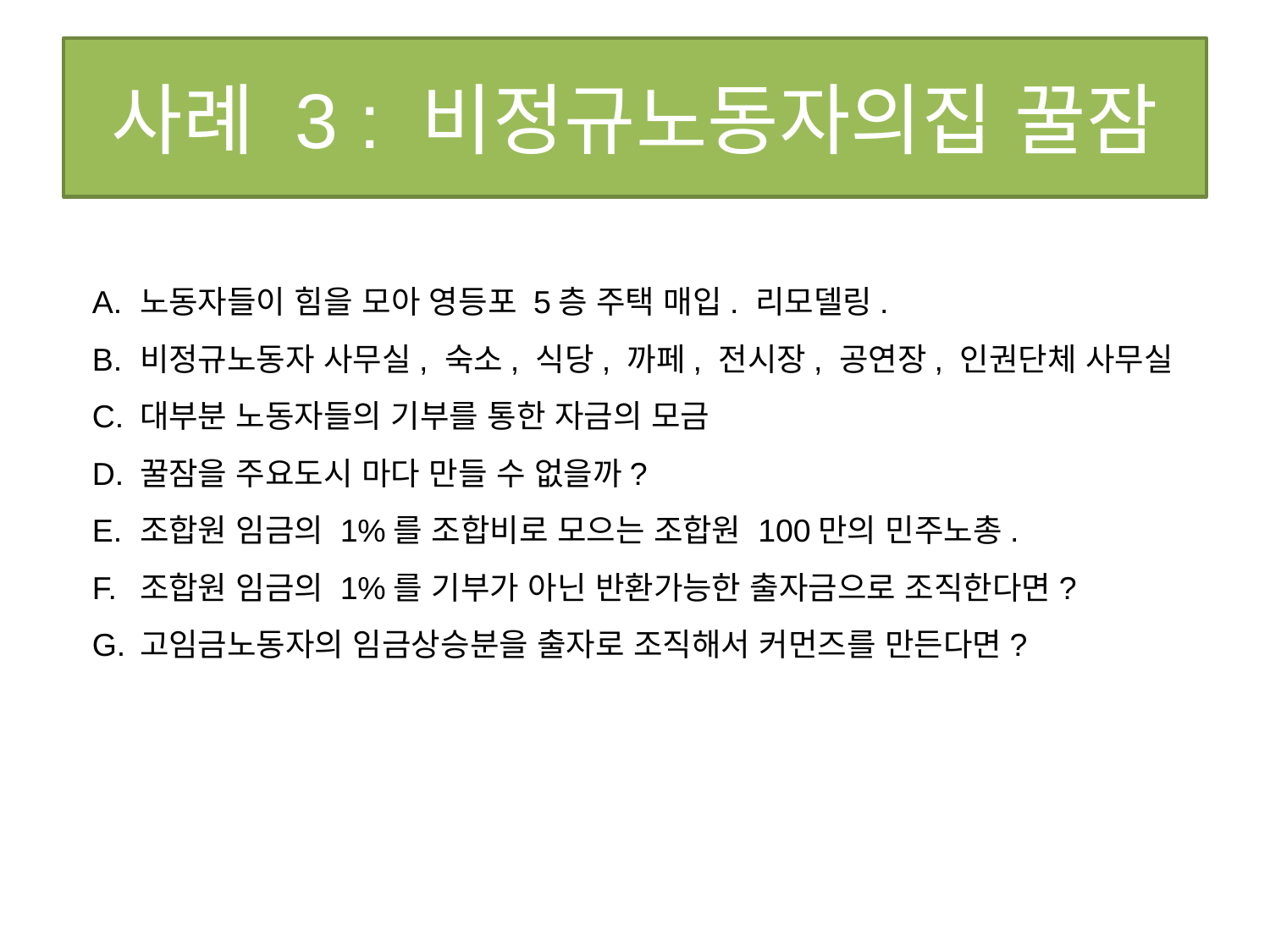

# 사례 3 : 비정규노동자의집 꿀잠
노동자들이 힘을 모아 영등포 5층 주택 매입. 리모델링.
비정규노동자 사무실, 숙소, 식당, 까페, 전시장, 공연장, 인권단체 사무실
대부분 노동자들의 기부를 통한 자금의 모금
꿀잠을 주요도시 마다 만들 수 없을까?
조합원 임금의 1%를 조합비로 모으는 조합원 100만의 민주노총.
조합원 임금의 1%를 기부가 아닌 반환가능한 출자금으로 조직한다면?
고임금노동자의 임금상승분을 출자로 조직해서 커먼즈를 만든다면?